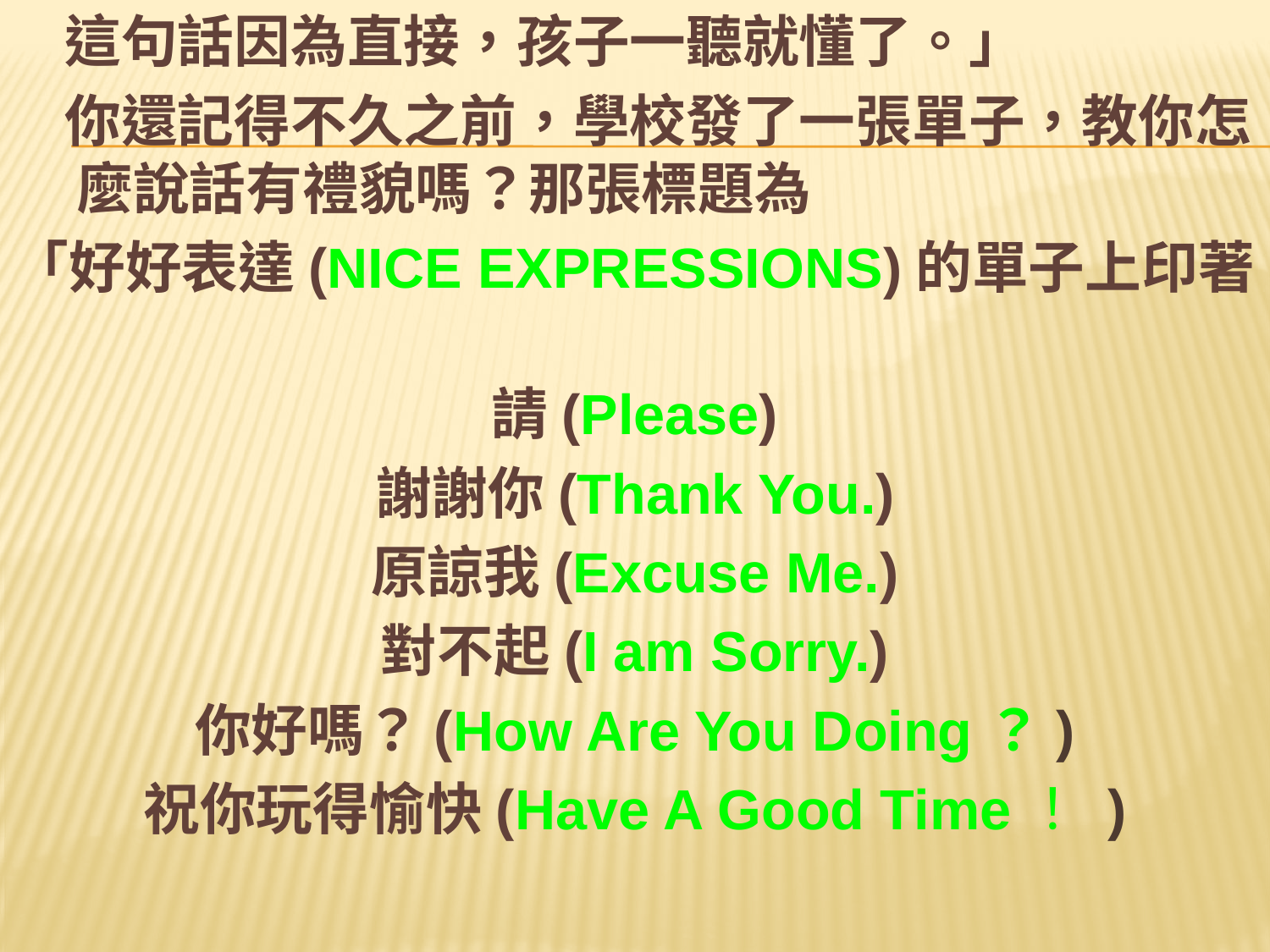

這句話因為直接，孩子一聽就懂了。」
   你還記得不久之前，學校發了一張單子，教你怎      麼說話有禮貌嗎？那張標題為
「好好表達(NICE EXPRESSIONS)的單子上印著：
請(Please)
謝謝你(Thank You.)
原諒我(Excuse Me.)
對不起(I am Sorry.)
你好嗎？(How Are You Doing？)
祝你玩得愉快(Have A Good Time！ )